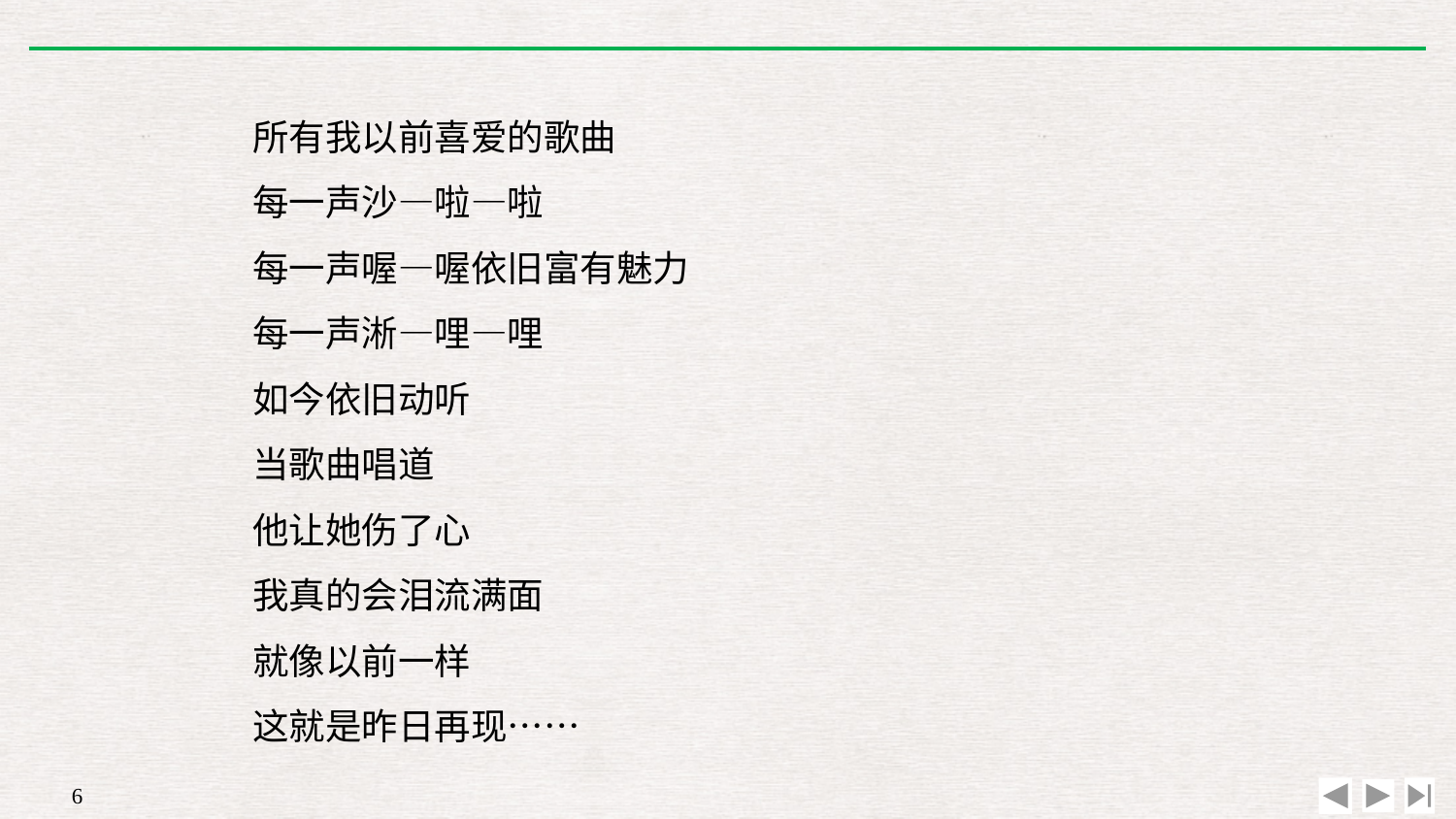

所有我以前喜爱的歌曲
每一声沙—啦—啦
每一声喔—喔依旧富有魅力
每一声淅—哩—哩
如今依旧动听
当歌曲唱道
他让她伤了心
我真的会泪流满面
就像以前一样
这就是昨日再现……